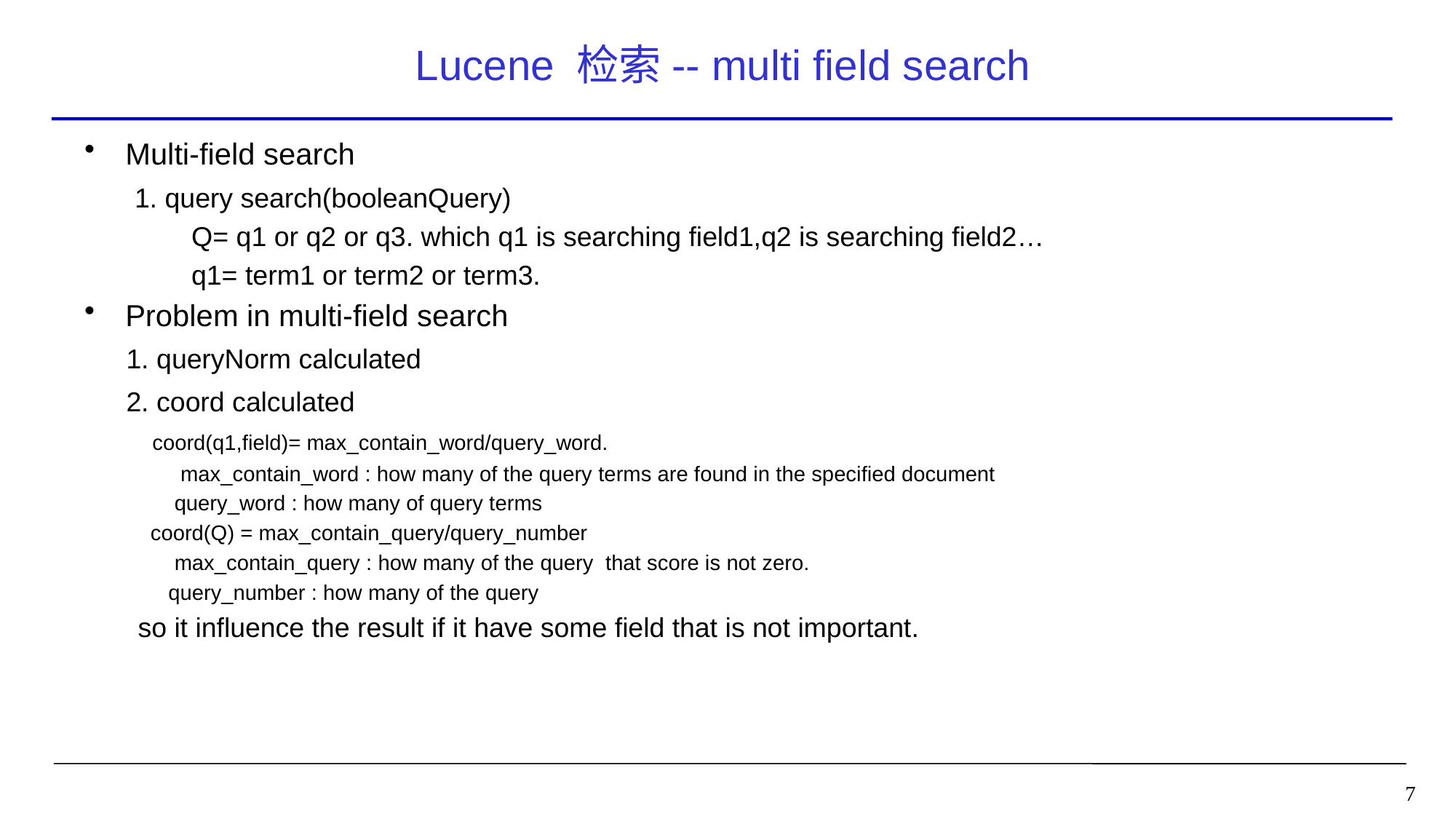

# Lucene 检索-- multi field search
Multi-field search
      1. query search(booleanQuery)
              Q= q1 or q2 or q3. which q1 is searching field1,q2 is searching field2…
              q1= term1 or term2 or term3.
Problem in multi-field search
     1. queryNorm calculated
     2. coord calculated
         coord(q1,field)= max_contain_word/query_word.
                max_contain_word : how many of the query terms are found in the specified document
               query_word : how many of query terms
           coord(Q) = max_contain_query/query_number
               max_contain_query : how many of the query  that score is not zero.
              query_number : how many of the query
       so it influence the result if it have some field that is not important.
7